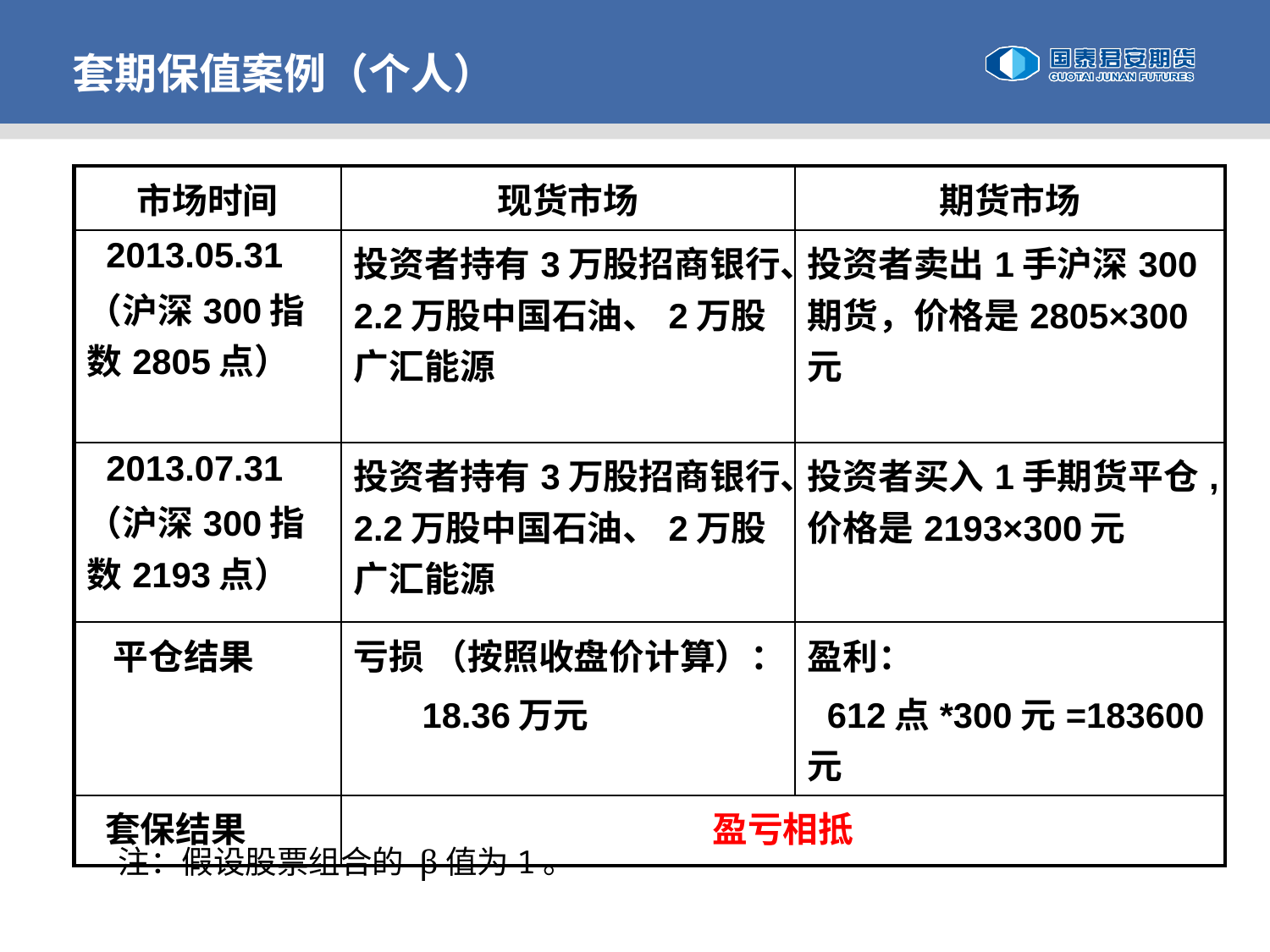

套期保值案例（个人）
| 市场时间 | 现货市场 | 期货市场 |
| --- | --- | --- |
| 2013.05.31 （沪深300指数2805点） | 投资者持有3万股招商银行、2.2万股中国石油、2万股广汇能源 | 投资者卖出1手沪深300期货，价格是2805×300元 |
| 2013.07.31 （沪深300指数2193点） | 投资者持有3万股招商银行、2.2万股中国石油、2万股广汇能源 | 投资者买入1手期货平仓,价格是2193×300元 |
| 平仓结果 | 亏损 （按照收盘价计算）： 18.36万元 | 盈利： 612点\*300元=183600元 |
| 套保结果 | 盈亏相抵 |  |
注：假设股票组合的 β值为1。